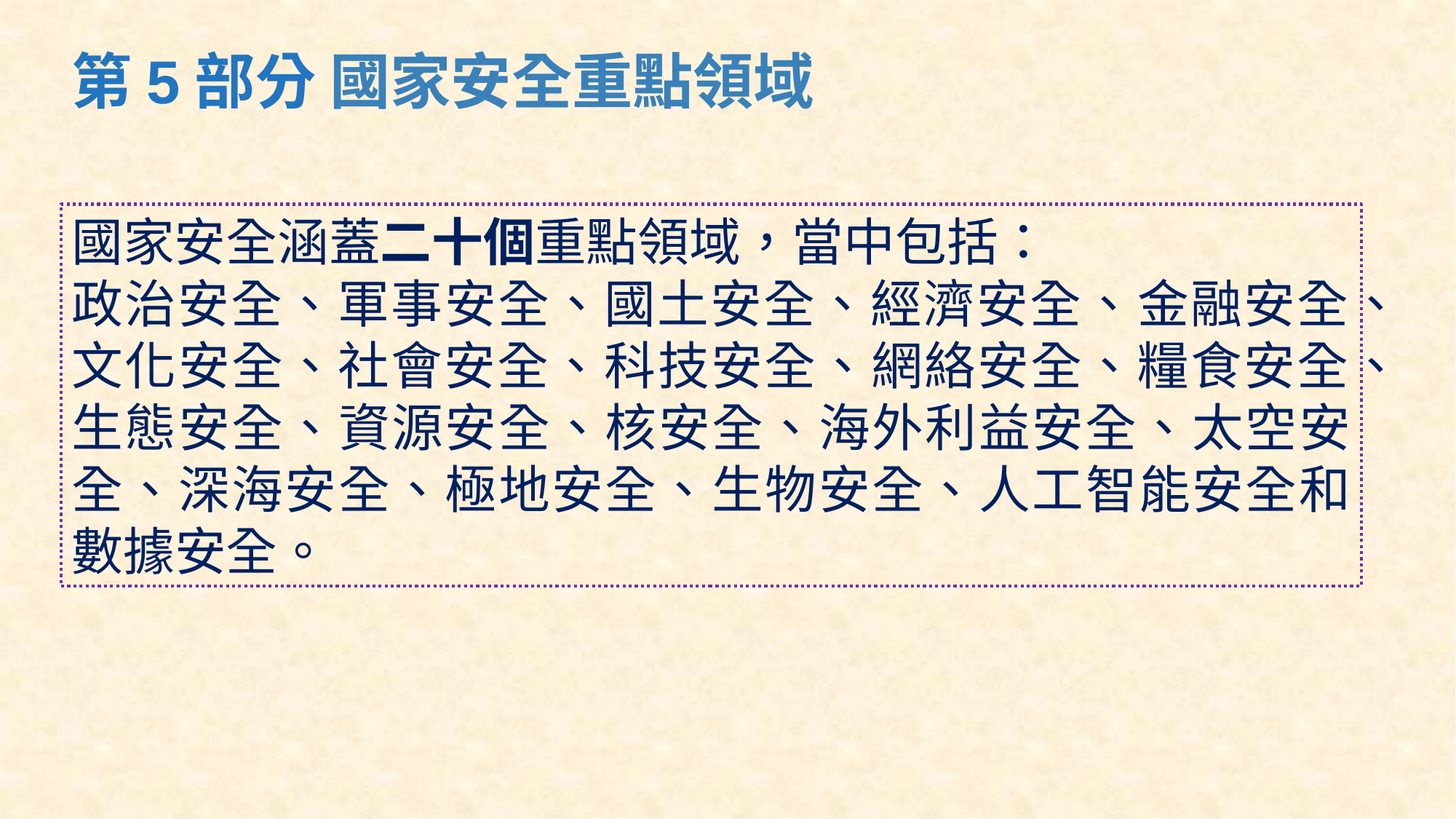

# 第5部分 國家安全重點領域
國家安全涵蓋二十個重點領域，當中包括：
政治安全、軍事安全、國土安全、經濟安全、金融安全、文化安全、社會安全、科技安全、網絡安全、糧食安全、生態安全、資源安全、核安全、海外利益安全、太空安全、深海安全、極地安全、生物安全、人工智能安全和數據安全。